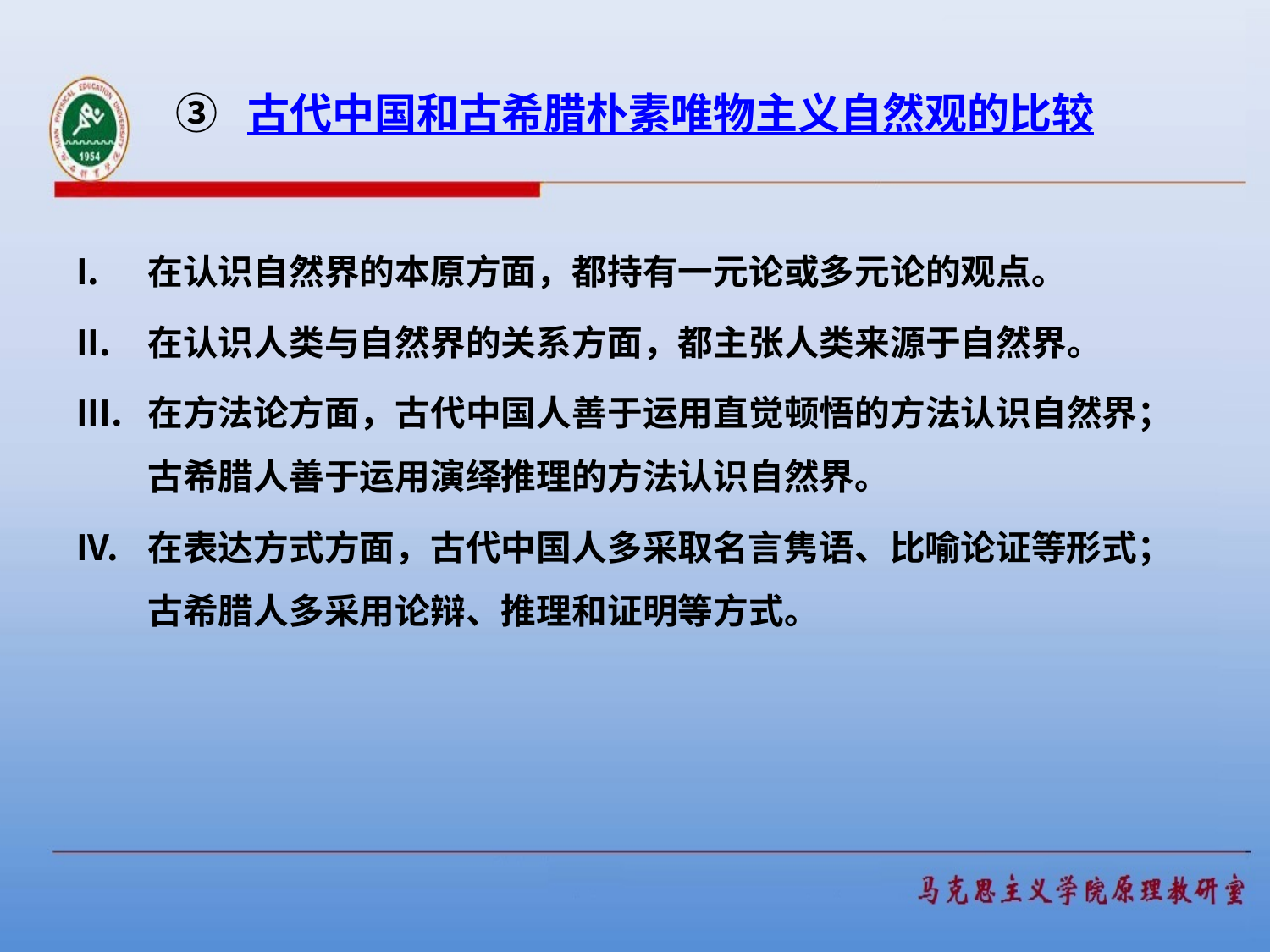

# 古代中国和古希腊朴素唯物主义自然观的比较
在认识自然界的本原方面，都持有一元论或多元论的观点。
在认识人类与自然界的关系方面，都主张人类来源于自然界。
在方法论方面，古代中国人善于运用直觉顿悟的方法认识自然界；古希腊人善于运用演绎推理的方法认识自然界。
在表达方式方面，古代中国人多采取名言隽语、比喻论证等形式；古希腊人多采用论辩、推理和证明等方式。